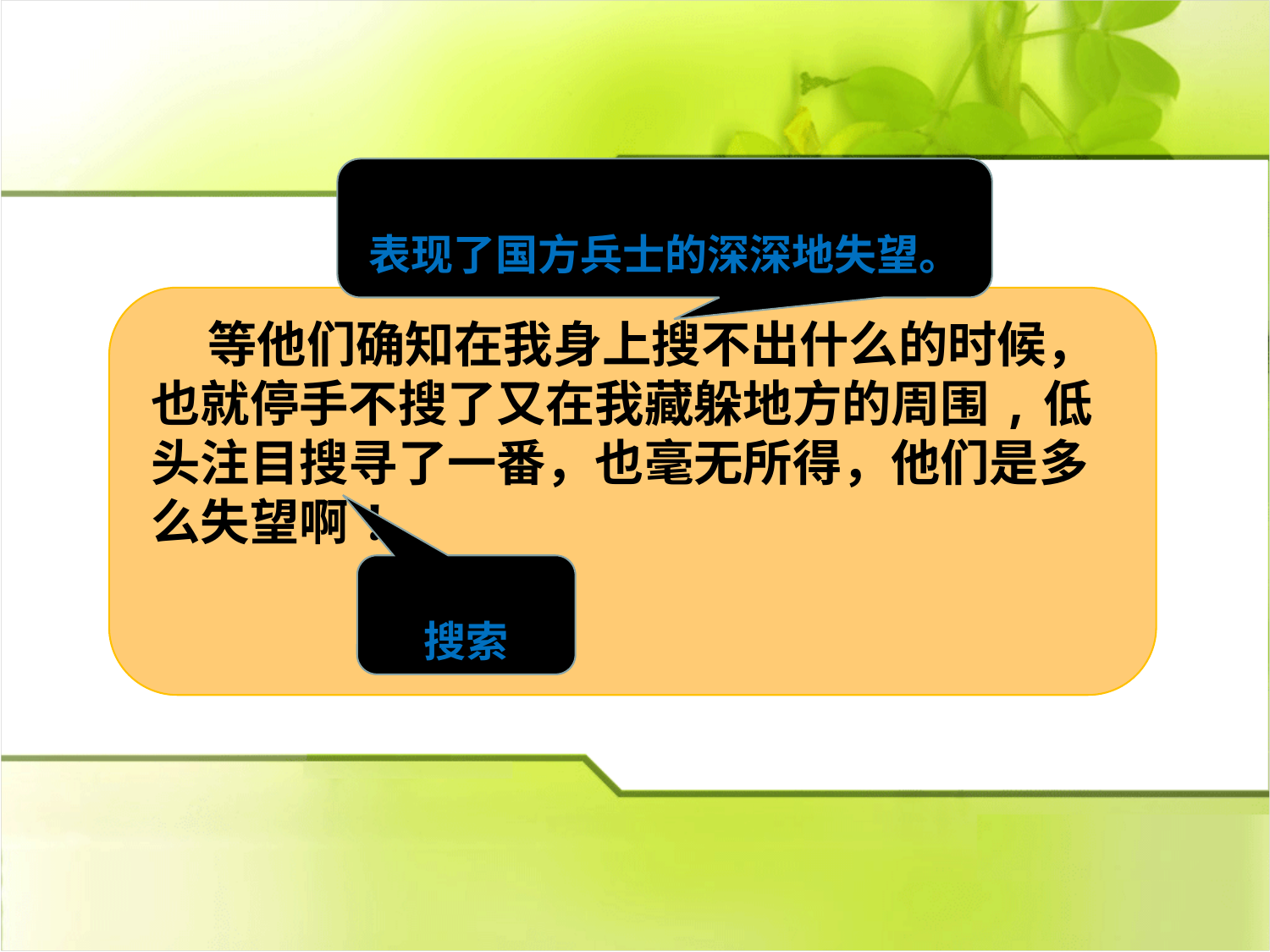

语言描写：
表现了国方兵士的深深地失望。

    等他们确知在我身上搜不出什么的时候，也就停手不搜了又在我藏躲地方的周围,低头注目搜寻了一番，也毫无所得，他们是多么失望啊!
近义词：
搜索